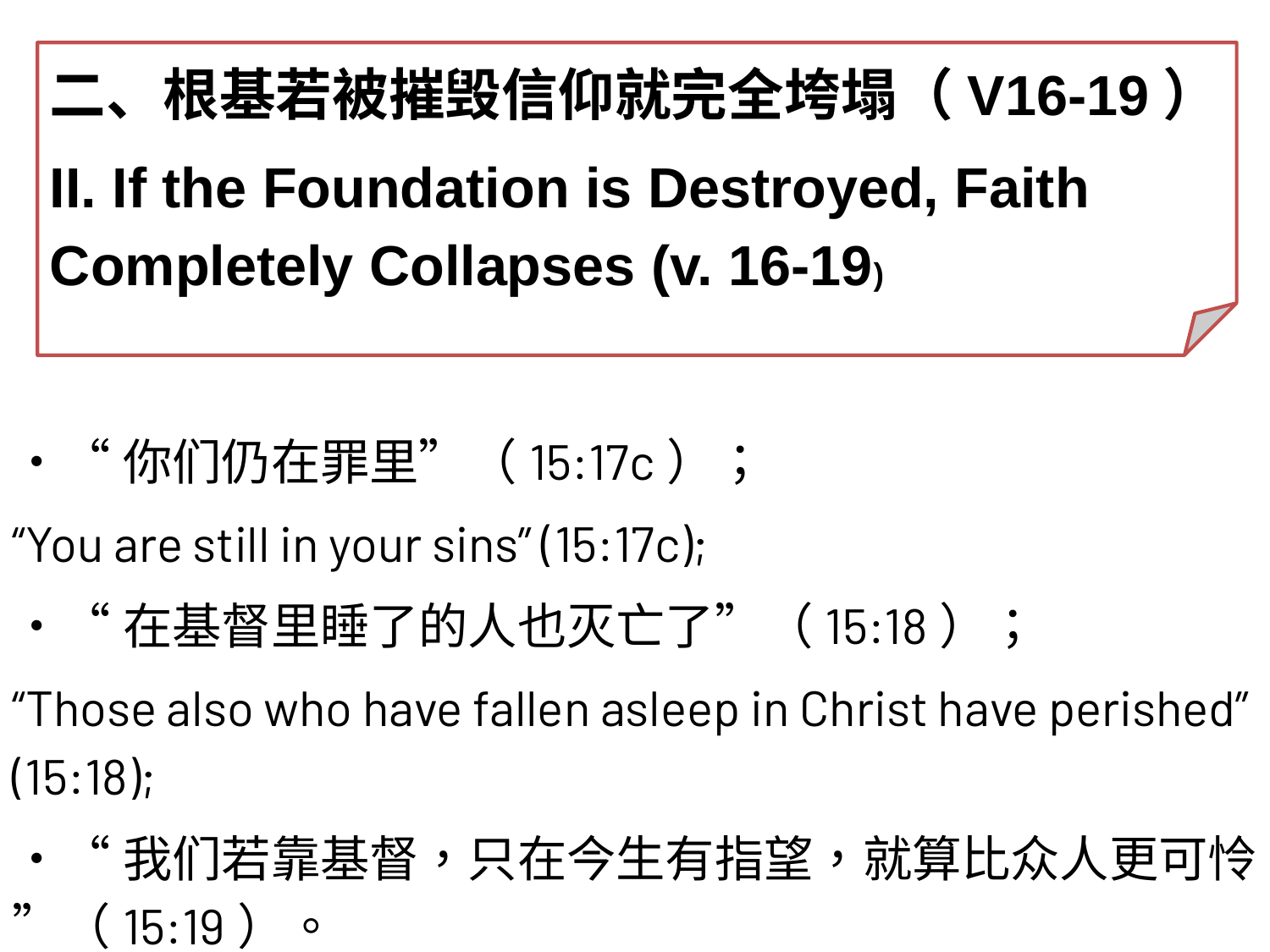

二、根基若被摧毁信仰就完全垮塌（V16-19）
II. If the Foundation is Destroyed, Faith Completely Collapses (v. 16-19)
•“你们仍在罪里”（15:17c）；
“You are still in your sins” (15:17c);
•“在基督里睡了的人也灭亡了”（15:18）；
“Those also who have fallen asleep in Christ have perished” (15:18);
•“我们若靠基督，只在今生有指望，就算比众人更可怜”（15:19）。
“If in Christ we have hope in this life only, we are of all people most to be pitied” (15:19).